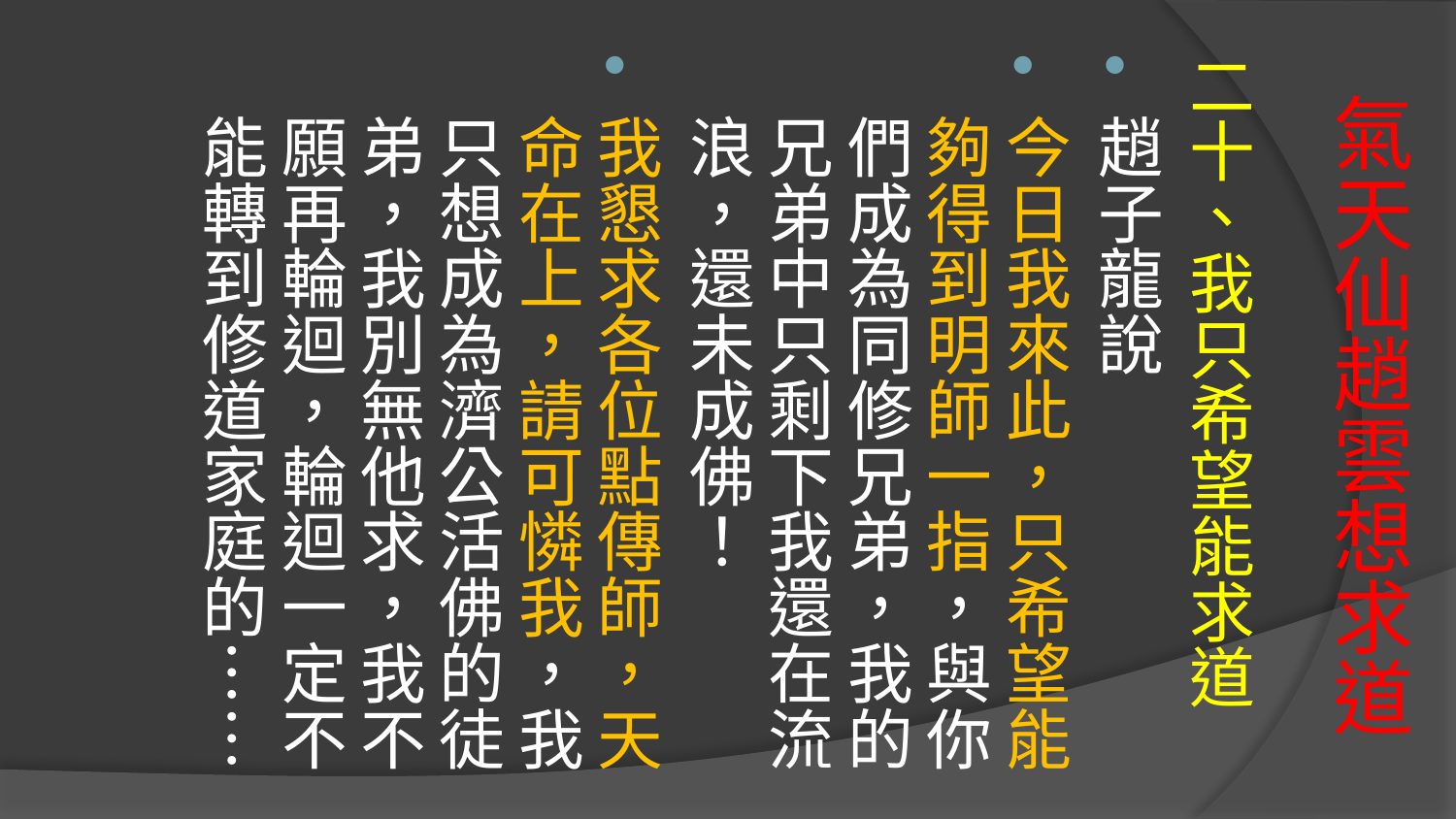

二十、我只希望能求道
趙子龍說
今日我來此，只希望能夠得到明師一指，與你們成為同修兄弟，我的兄弟中只剩下我還在流浪，還未成佛！
我懇求各位點傳師，天命在上，請可憐我，我只想成為濟公活佛的徒弟，我別無他求，我不願再輪迴，輪迴一定不能轉到修道家庭的……
# 氣天仙趙雲想求道